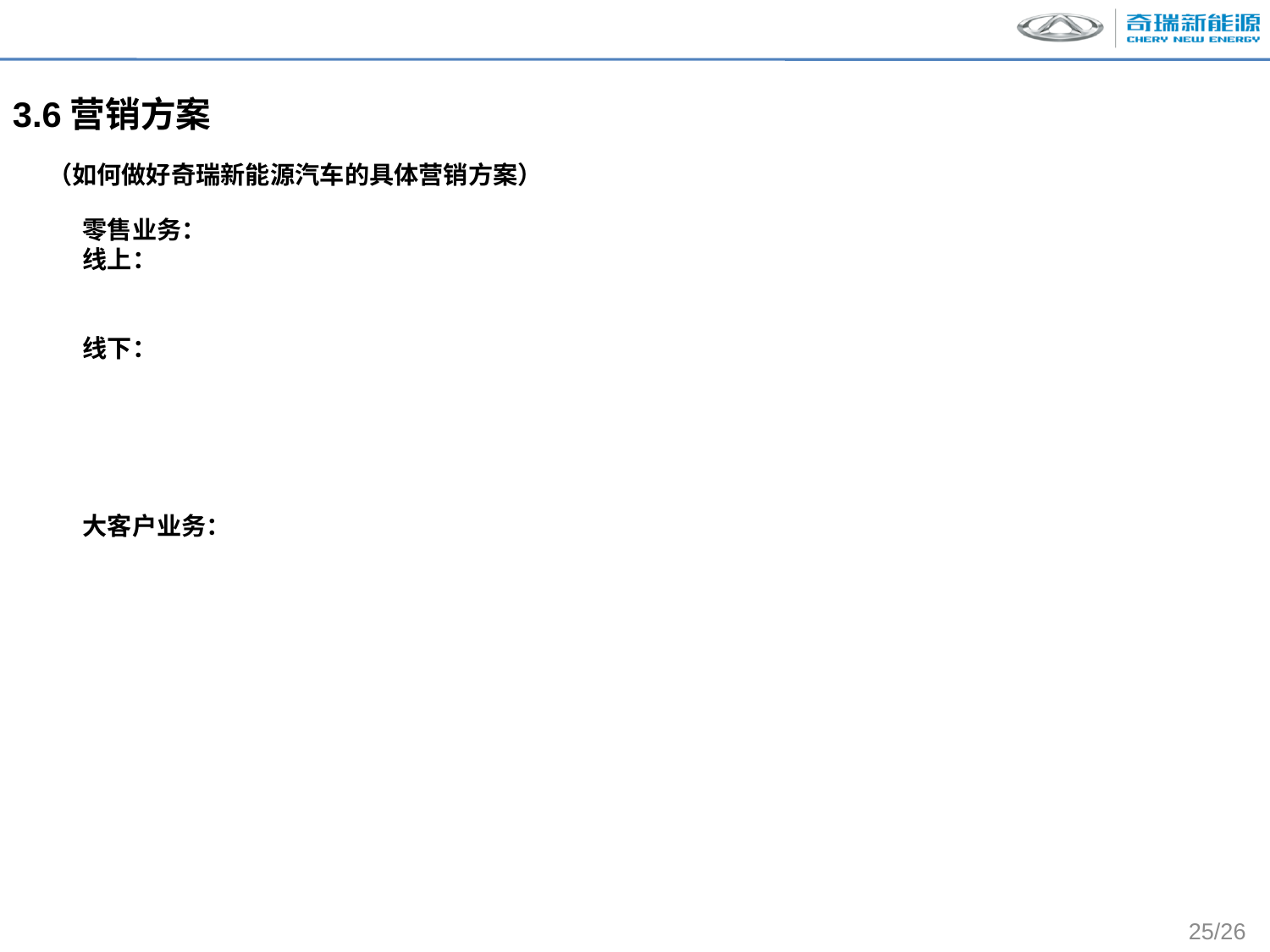

3.6营销方案
（如何做好奇瑞新能源汽车的具体营销方案）
零售业务：
线上：

线下：

大客户业务：

25/26